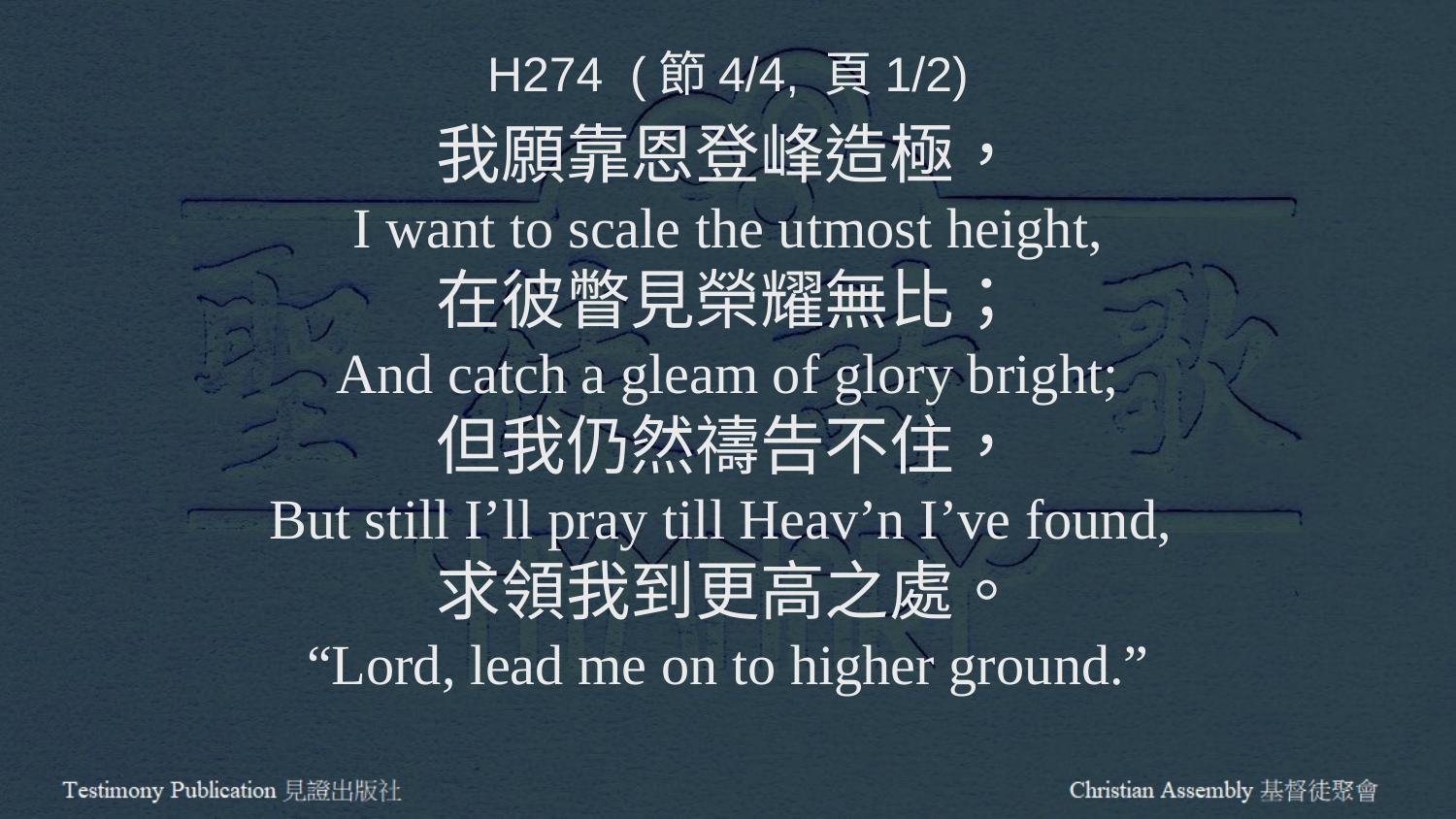

H274  (節4/4, 頁1/2)
我願靠恩登峰造極，
I want to scale the utmost height,
在彼瞥見榮耀無比；
And catch a gleam of glory bright;
但我仍然禱告不住，
But still I’ll pray till Heav’n I’ve found,
求領我到更高之處。
“Lord, lead me on to higher ground.”